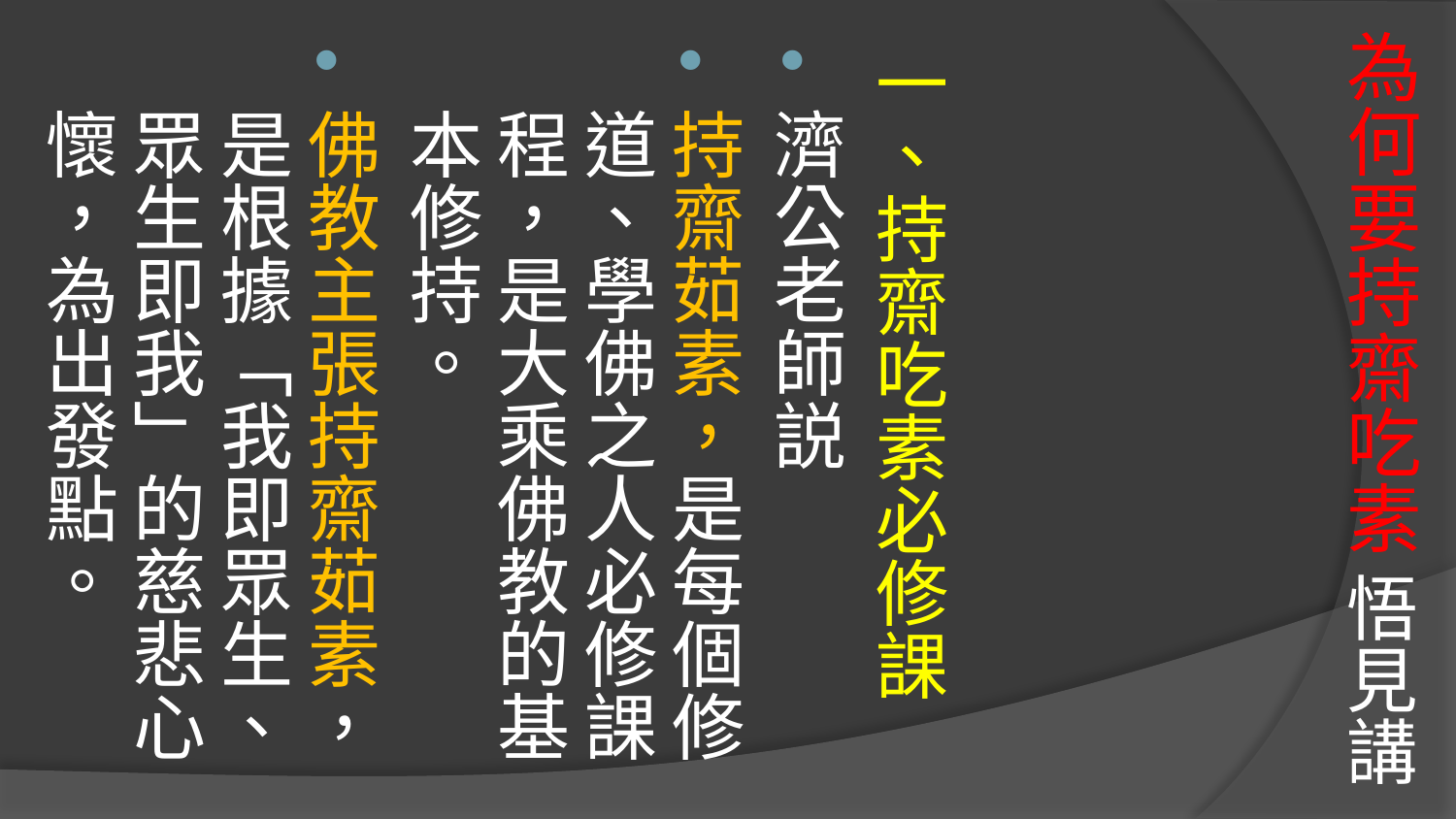

# 為何要持齋吃素 悟見講
一、持齋吃素必修課
濟公老師説
持齋茹素，是每個修道、學佛之人必修課程，是大乘佛教的基本修持。
佛教主張持齋茹素，是根據「我即眾生、眾生即我」的慈悲心懷，為出發點。